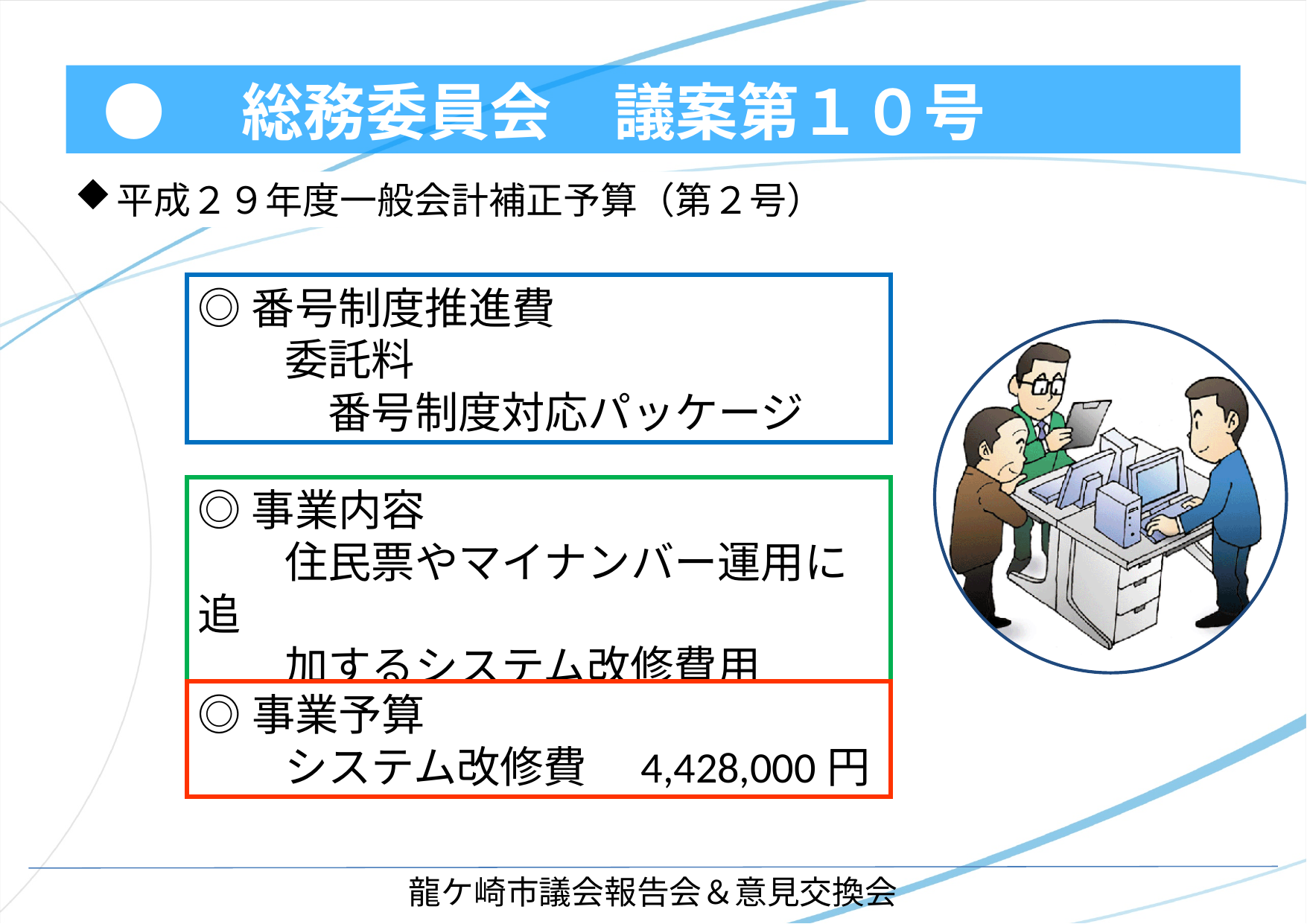

# ●　総務委員会　議案第１０号
平成２９年度一般会計補正予算（第２号）
◎番号制度推進費
　　委託料
　　　番号制度対応パッケージ

◎事業内容
　　住民票やマイナンバー運用に追
　　加するシステム改修費用
◎事業予算
　　システム改修費　4,428,000円
龍ケ崎市議会報告会＆意見交換会